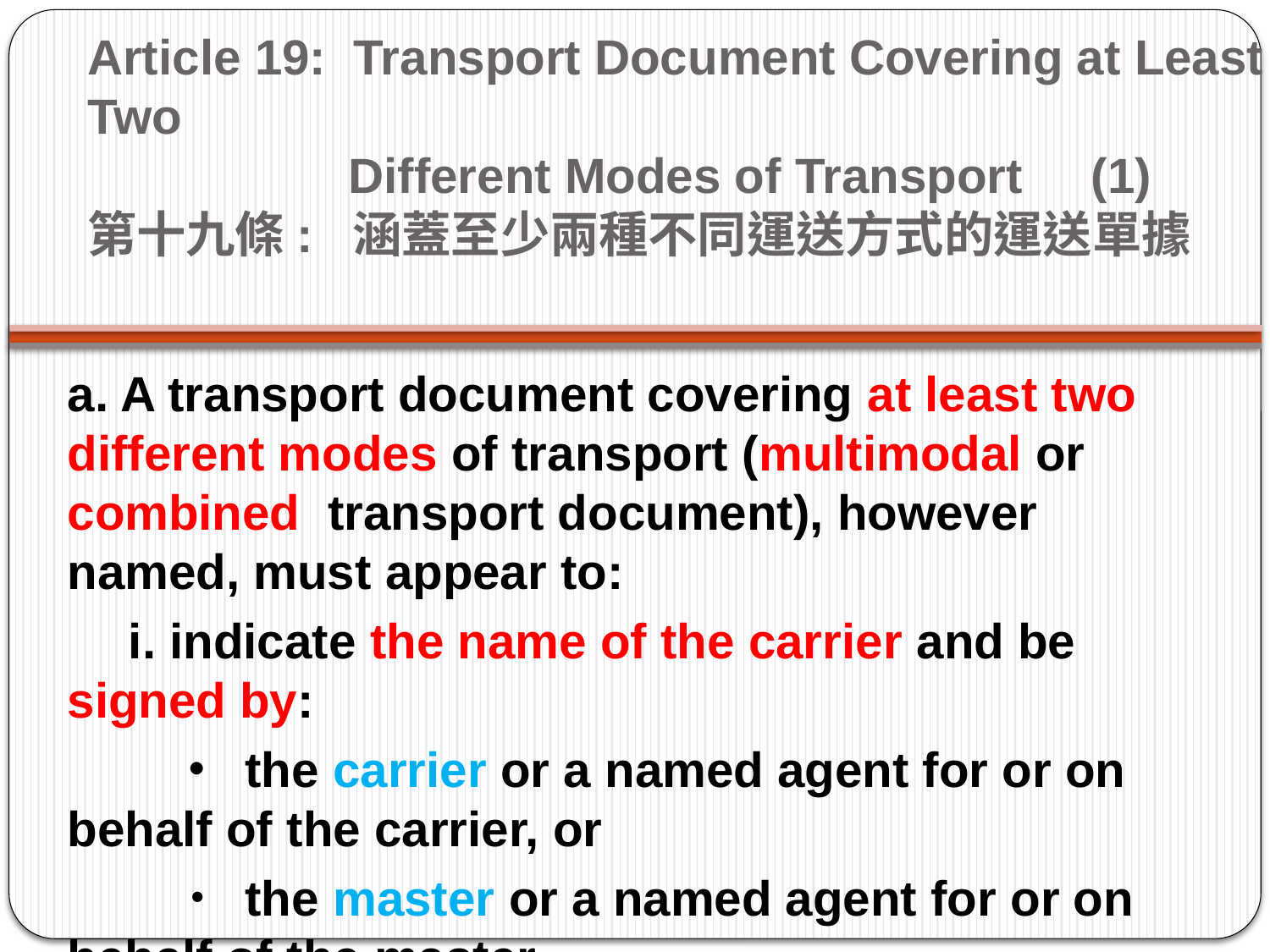

# Article 19:  Transport Document Covering at Least Two Different Modes of Transport     (1)   第十九條:  涵蓋至少兩種不同運送方式的運送單據
a. A transport document covering at least two different modes of transport (multimodal or combined  transport document), however named, must appear to:
　i. indicate the name of the carrier and be signed by:
　     • the carrier or a named agent for or on behalf of the carrier, or
　     • the master or a named agent for or on behalf of the master.